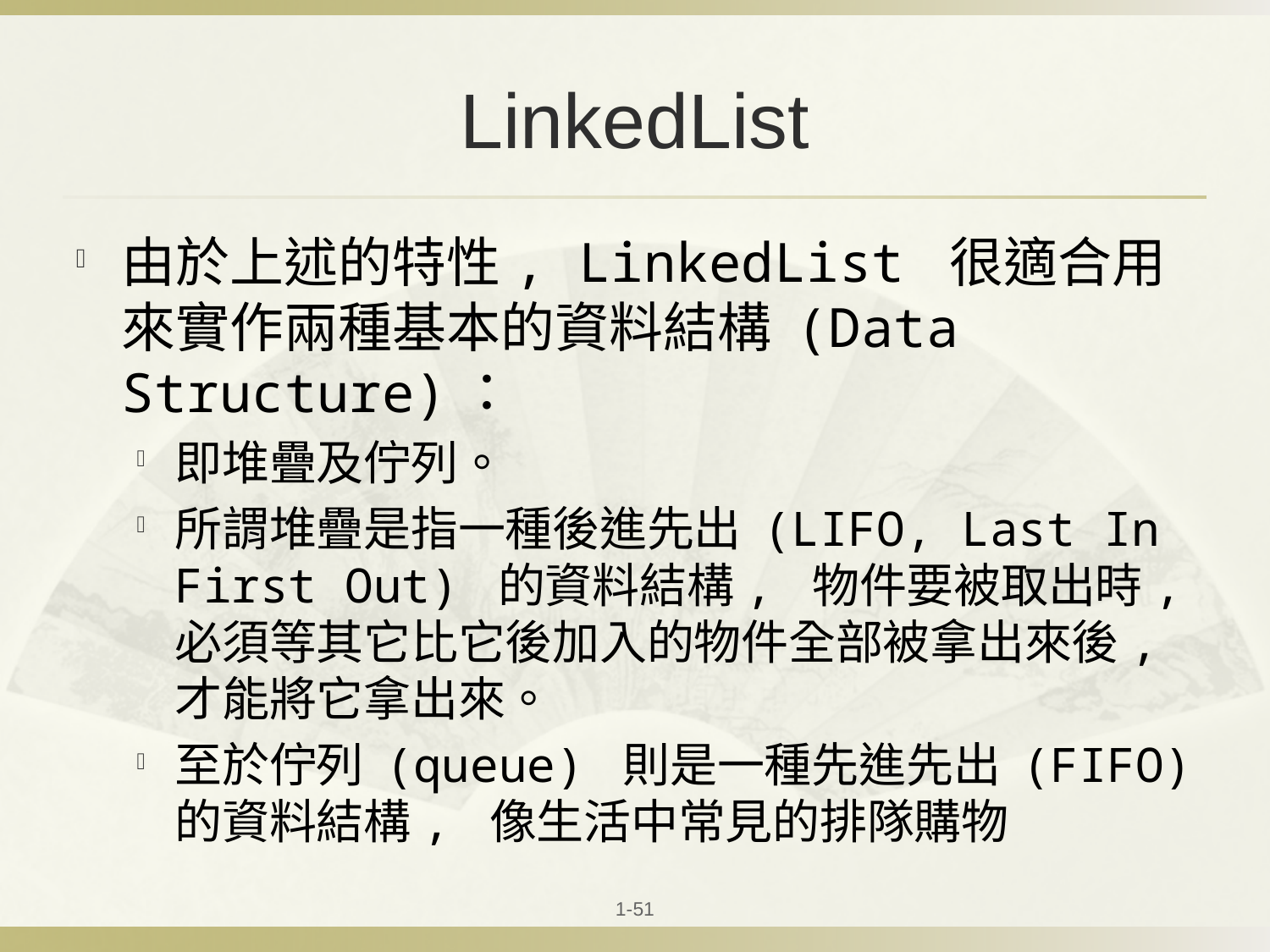

# LinkedList
由於上述的特性, LinkedList 很適合用來實作兩種基本的資料結構 (Data Structure)：
即堆疊及佇列。
所謂堆疊是指一種後進先出 (LIFO, Last In First Out) 的資料結構, 物件要被取出時,必須等其它比它後加入的物件全部被拿出來後, 才能將它拿出來。
至於佇列 (queue) 則是一種先進先出 (FIFO) 的資料結構, 像生活中常見的排隊購物
1-51